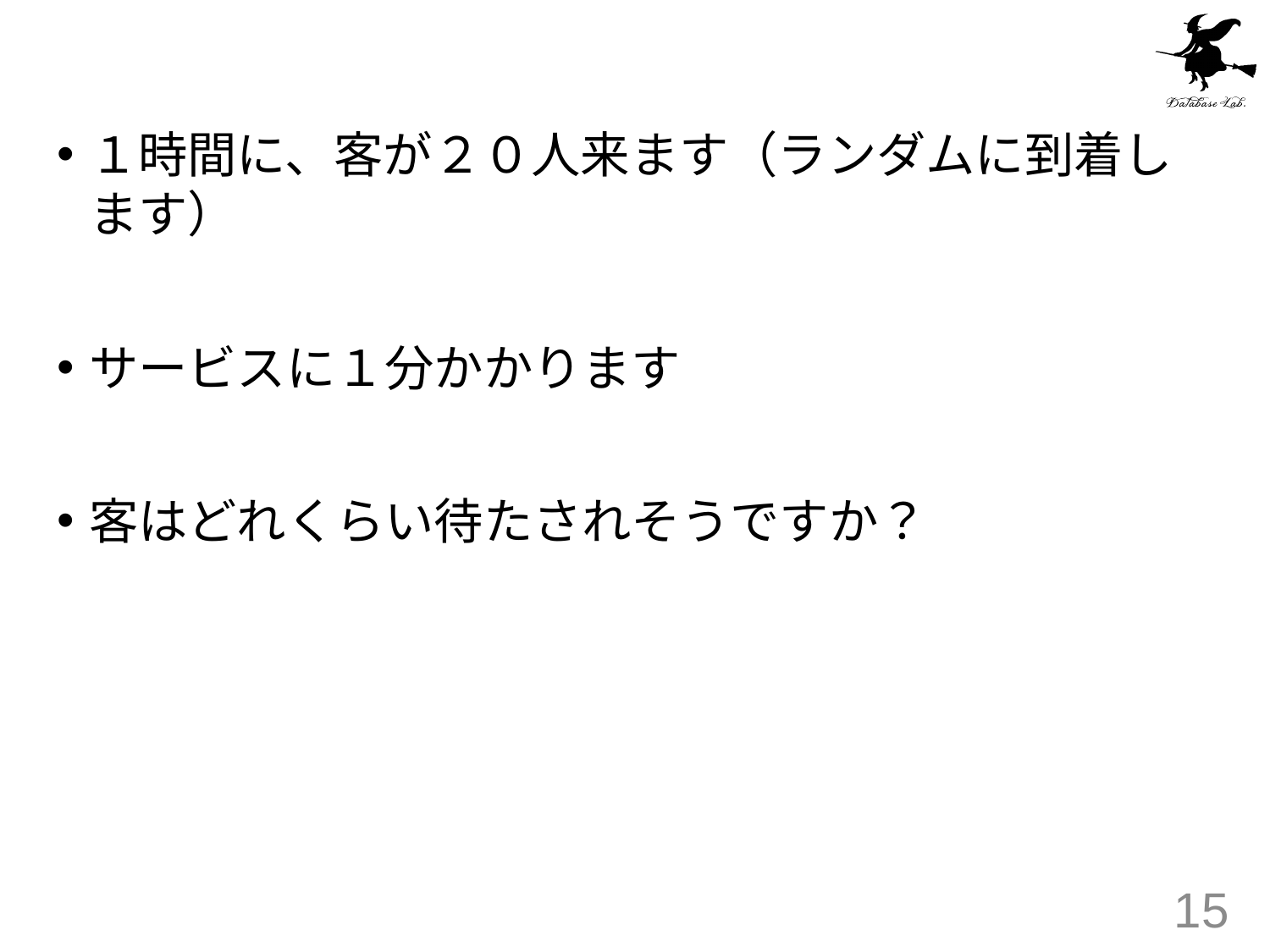

#
１時間に、客が２０人来ます（ランダムに到着します）

サービスに１分かかります

客はどれくらい待たされそうですか？
15